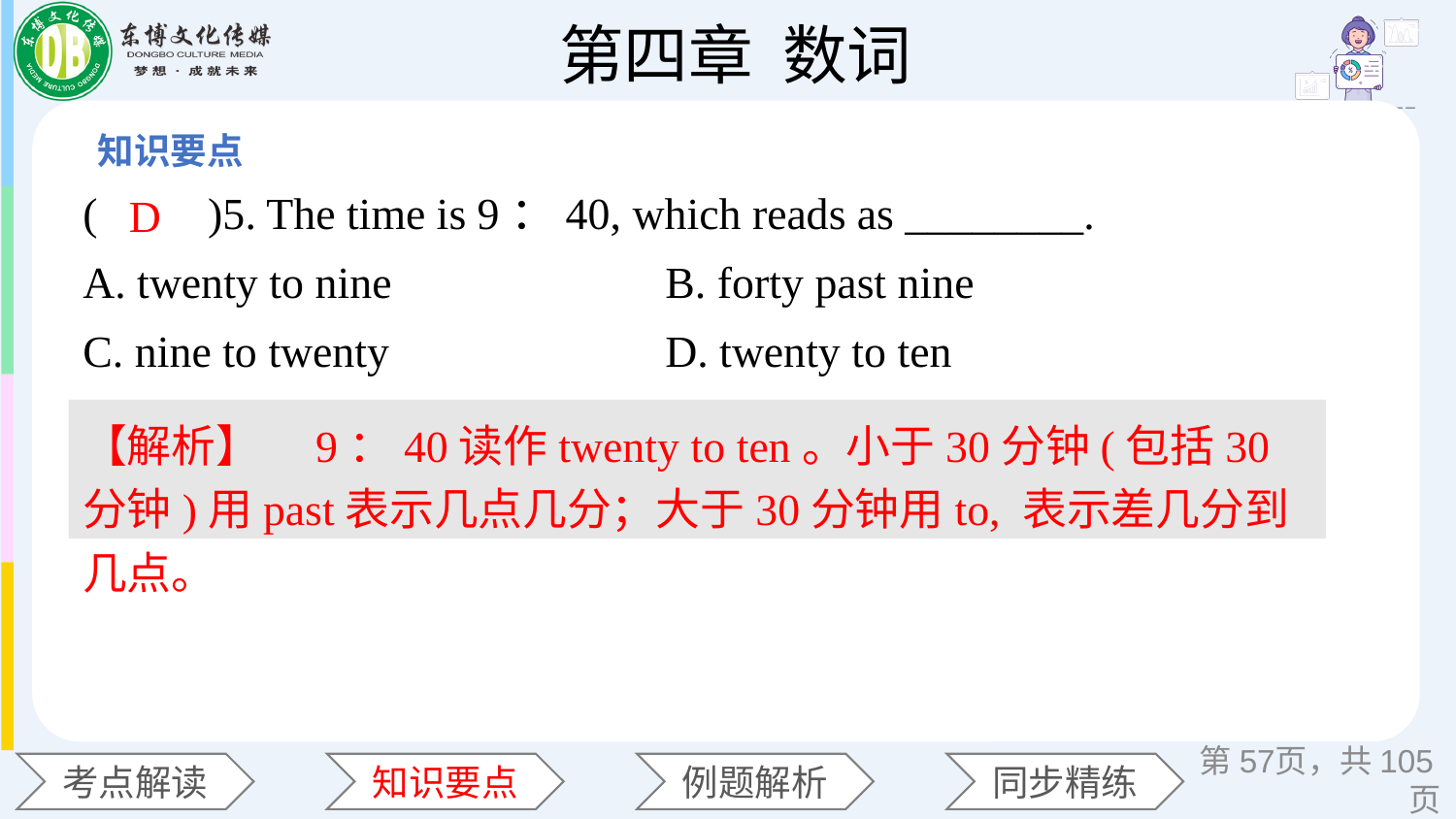

(　　)5. The time is 9：40, which reads as ________.
A. twenty to nine    		B. forty past nine
C. nine to twenty    		D. twenty to ten
D
【解析】　9：40读作twenty to ten。小于30分钟(包括30分钟)用past表示几点几分；大于30分钟用to, 表示差几分到几点。
第57页，共105页